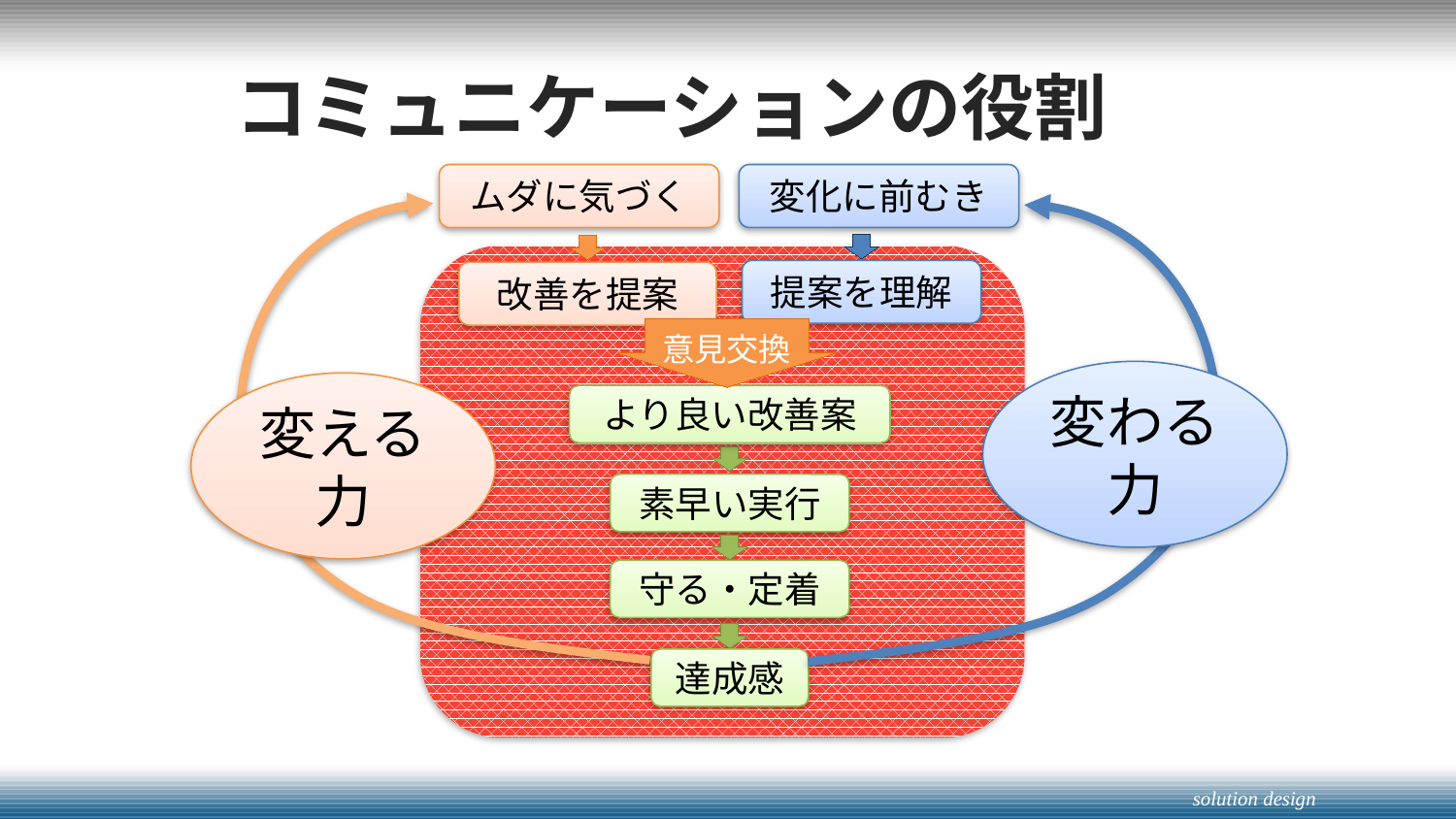

# コミュニケーションの役割
ムダに気づく
変化に前むき

提案を理解

改善を提案

意見交換
より良い改善案
変わる力
変える力

素早い実行

守る・定着

達成感